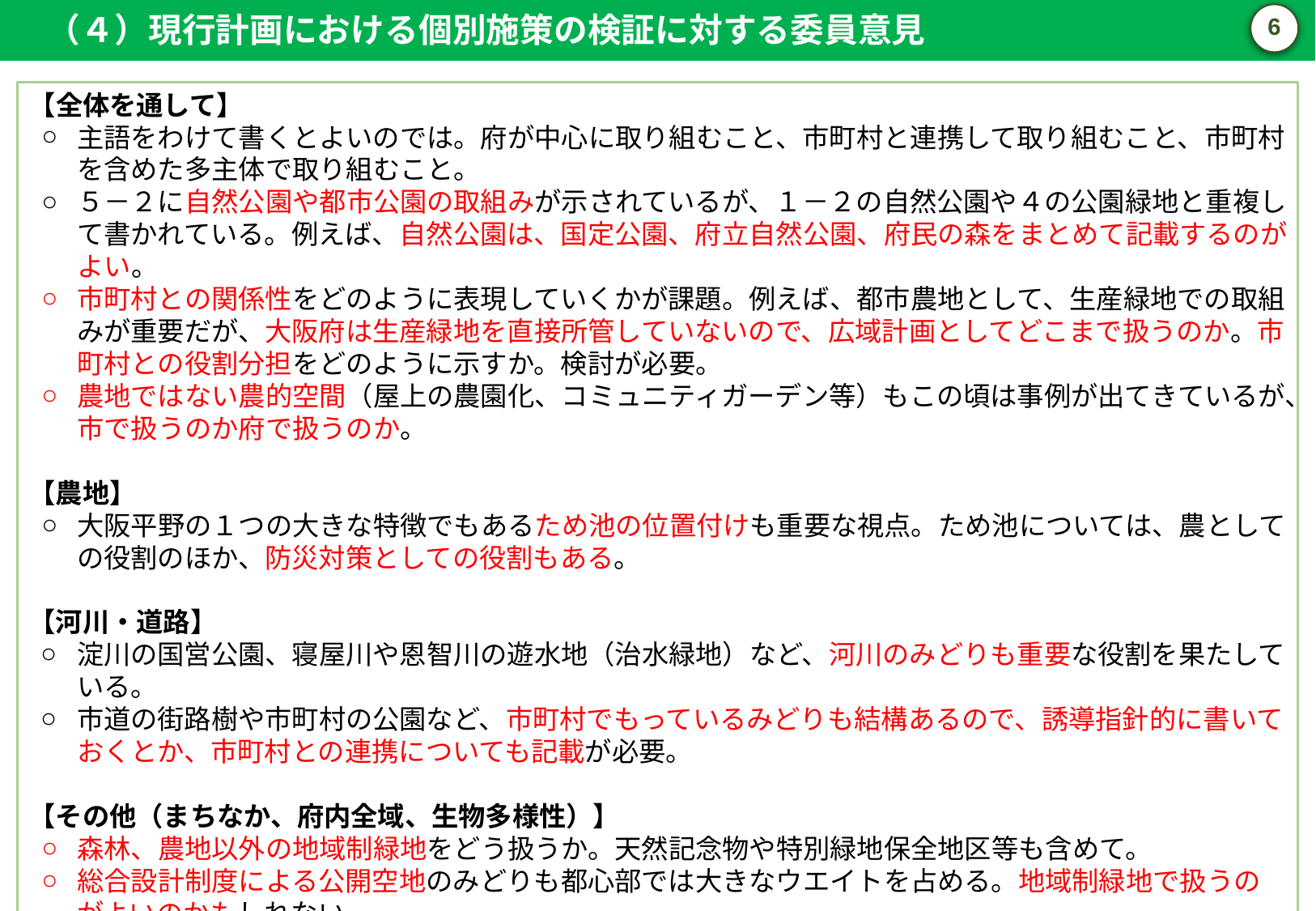

（４）現行計画における個別施策の検証に対する委員意見
6
【全体を通して】
主語をわけて書くとよいのでは。府が中心に取り組むこと、市町村と連携して取り組むこと、市町村を含めた多主体で取り組むこと。
５－２に自然公園や都市公園の取組みが示されているが、１－２の自然公園や４の公園緑地と重複して書かれている。例えば、自然公園は、国定公園、府立自然公園、府民の森をまとめて記載するのがよい。
市町村との関係性をどのように表現していくかが課題。例えば、都市農地として、生産緑地での取組みが重要だが、大阪府は生産緑地を直接所管していないので、広域計画としてどこまで扱うのか。市町村との役割分担をどのように示すか。検討が必要。
農地ではない農的空間（屋上の農園化、コミュニティガーデン等）もこの頃は事例が出てきているが、市で扱うのか府で扱うのか。

【農地】
大阪平野の１つの大きな特徴でもあるため池の位置付けも重要な視点。ため池については、農としての役割のほか、防災対策としての役割もある。

【河川・道路】
淀川の国営公園、寝屋川や恩智川の遊水地（治水緑地）など、河川のみどりも重要な役割を果たしている。
市道の街路樹や市町村の公園など、市町村でもっているみどりも結構あるので、誘導指針的に書いておくとか、市町村との連携についても記載が必要。

【その他（まちなか、府内全域、生物多様性）】
森林、農地以外の地域制緑地をどう扱うか。天然記念物や特別緑地保全地区等も含めて。
総合設計制度による公開空地のみどりも都心部では大きなウエイトを占める。地域制緑地で扱うのがよいのかもしれない。